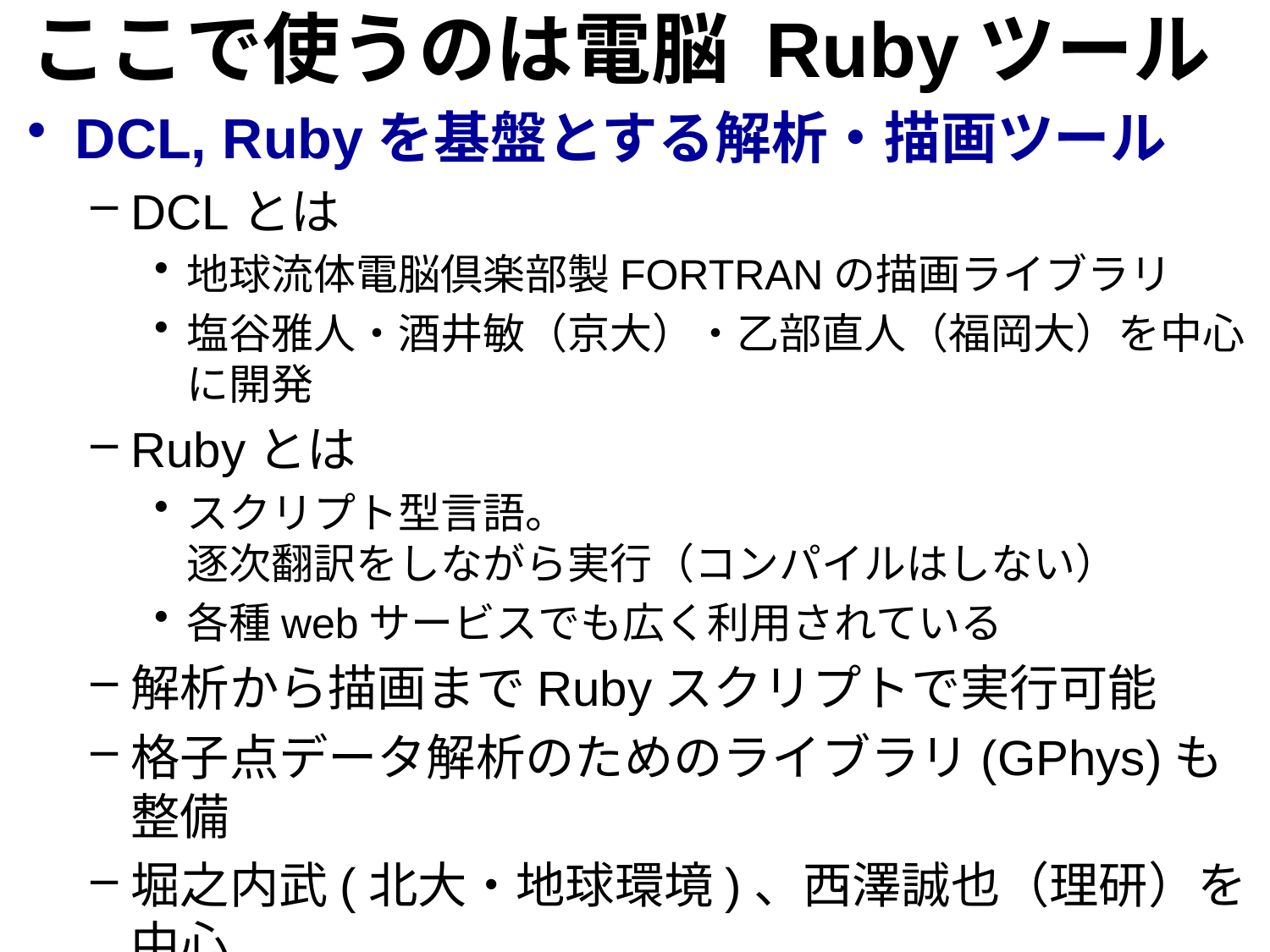

# ここで使うのは電脳 Rubyツール
DCL, Rubyを基盤とする解析・描画ツール
DCLとは
地球流体電脳倶楽部製FORTRANの描画ライブラリ
塩谷雅人・酒井敏（京大）・乙部直人（福岡大）を中心に開発
Rubyとは
スクリプト型言語。
逐次翻訳をしながら実行（コンパイルはしない）
各種webサービスでも広く利用されている
解析から描画までRubyスクリプトで実行可能
格子点データ解析のためのライブラリ(GPhys)も整備
堀之内武(北大・地球環境)、西澤誠也（理研）を中心
に開発